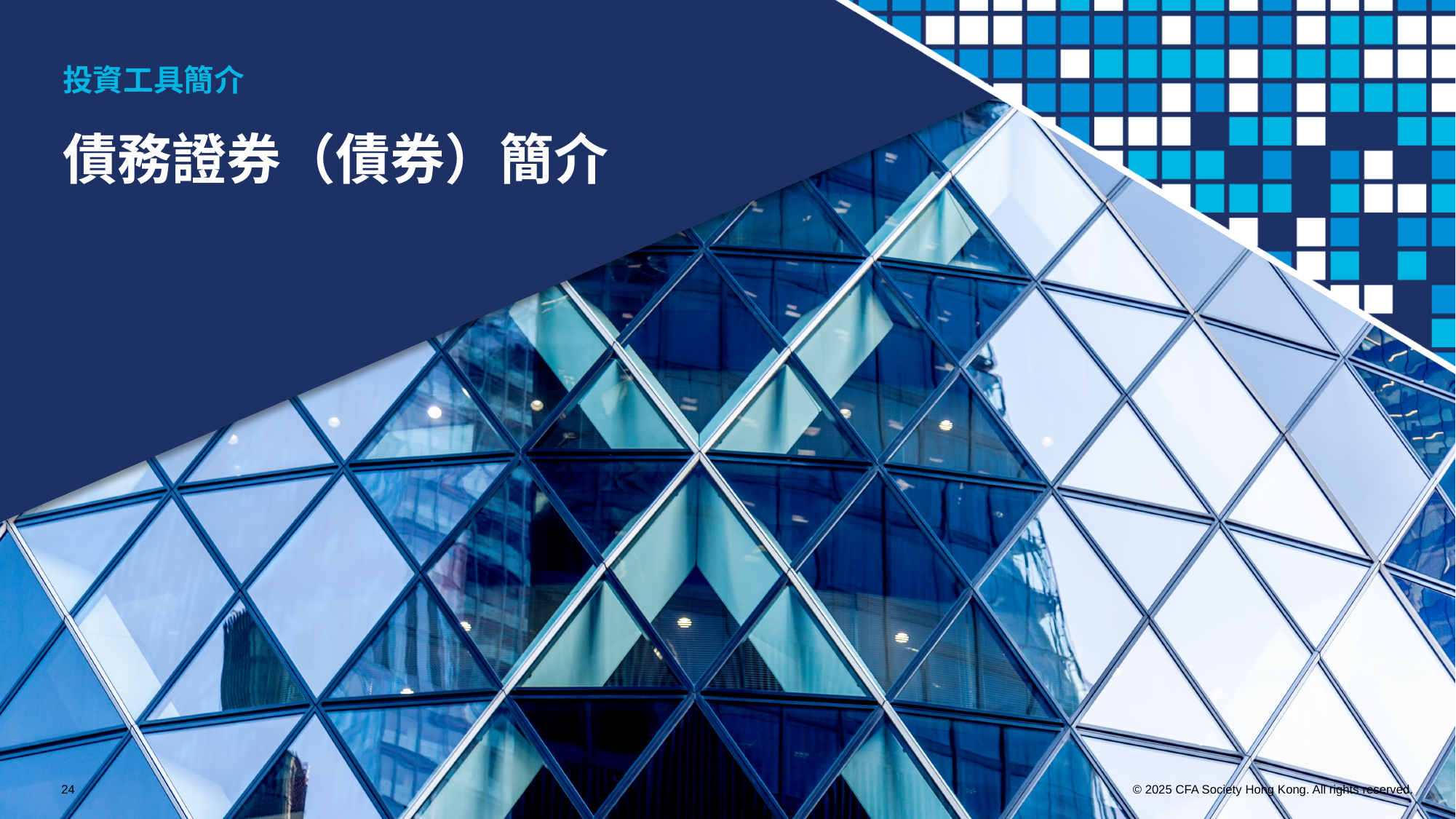

投資工具簡介
債務證券（債券）簡介
24
© 2025 CFA Society Hong Kong. All rights reserved.